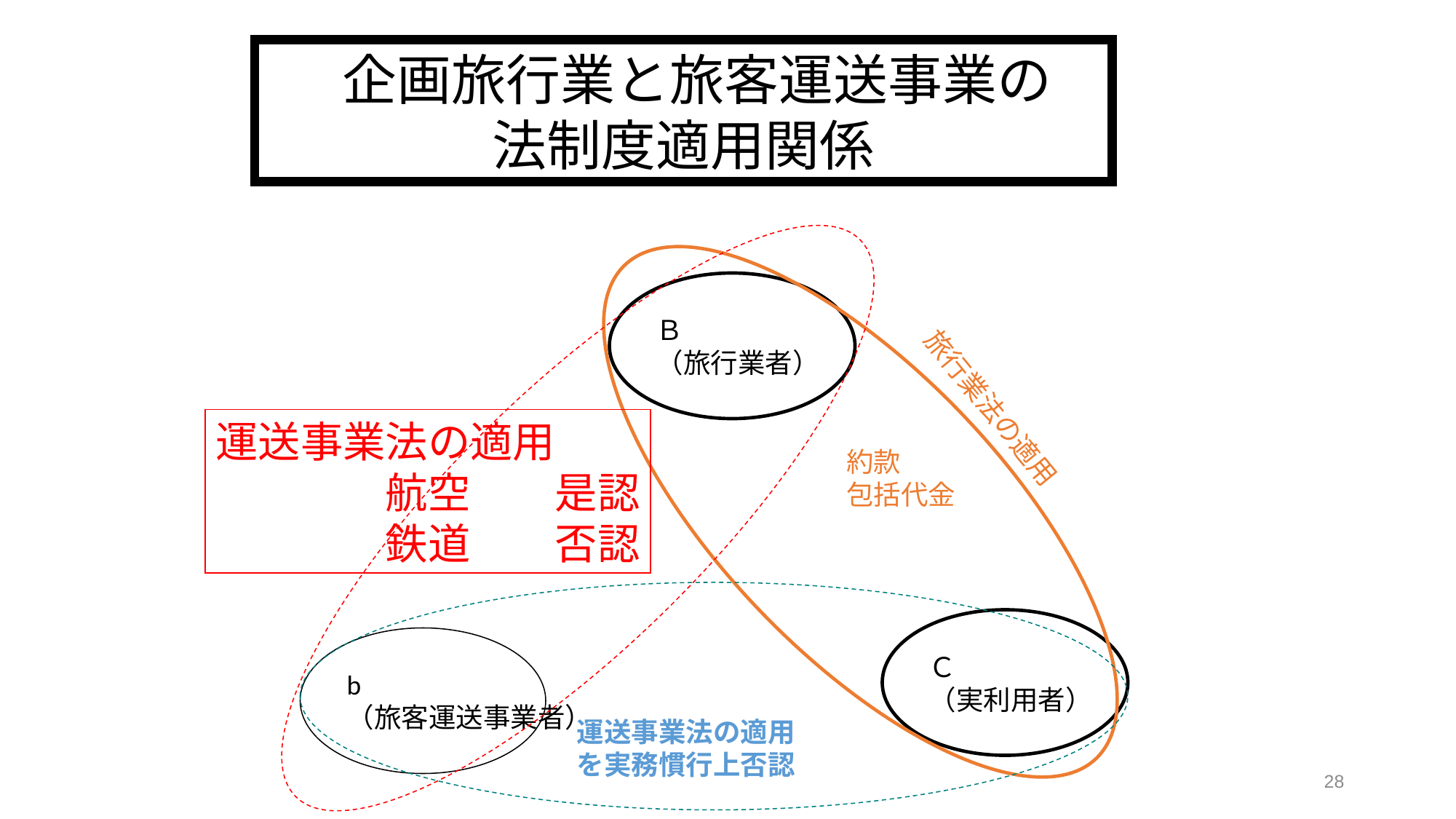

企画旅行業と旅客運送事業の
法制度適用関係

Ｂ
（旅行業者）
旅行業法の適用
運送事業法の適用
　　　　航空　　是認
　　　　鉄道　　否認
約款
包括代金

Ｃ
（実利用者）
b
（旅客運送事業者）
運送事業法の適用
を実務慣行上否認
28